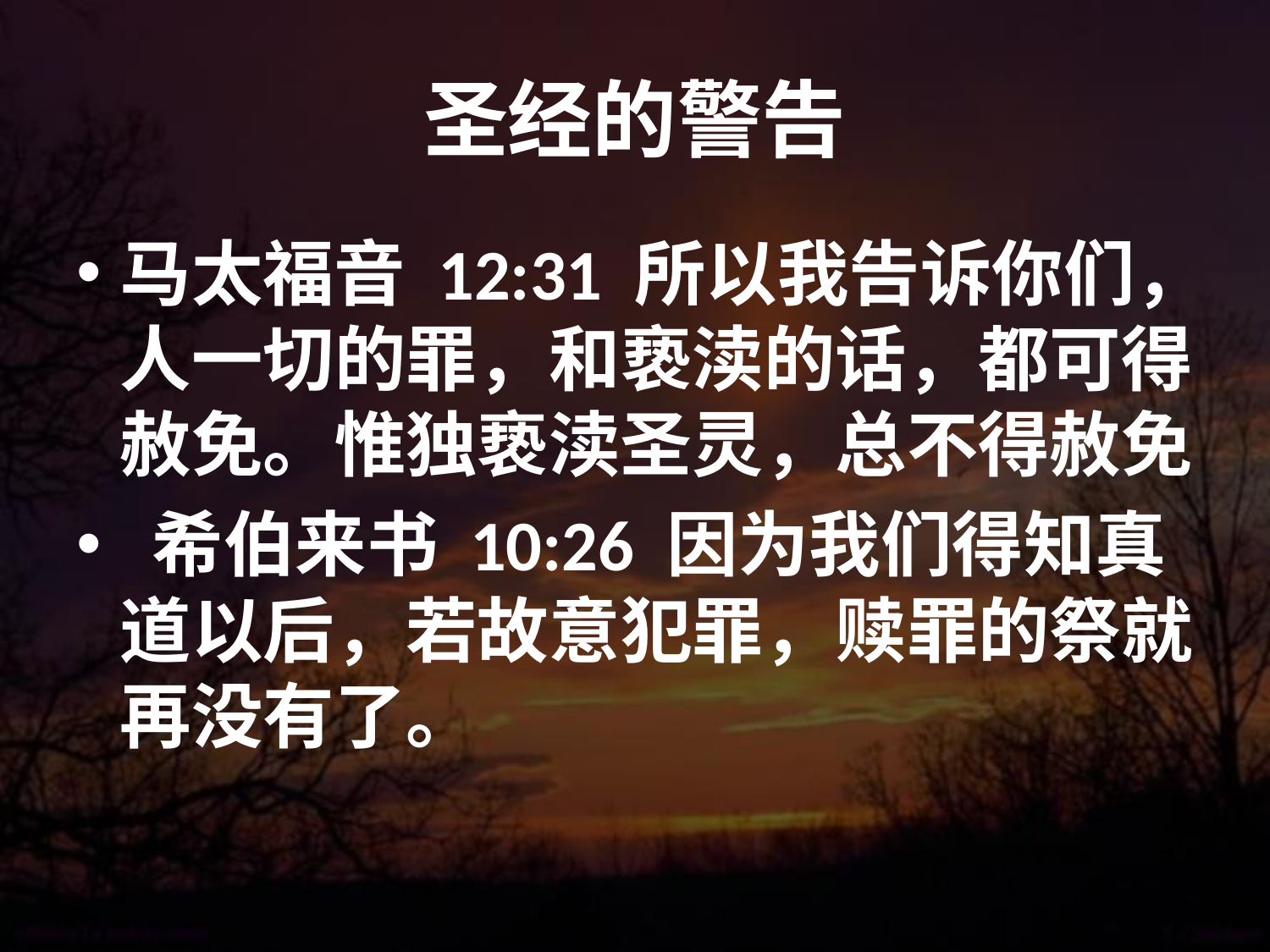

# 圣经的警告
马太福音 12:31 所以我告诉你们，人一切的罪，和亵渎的话，都可得赦免。惟独亵渎圣灵，总不得赦免
 希伯来书 10:26 因为我们得知真道以后，若故意犯罪，赎罪的祭就再没有了。